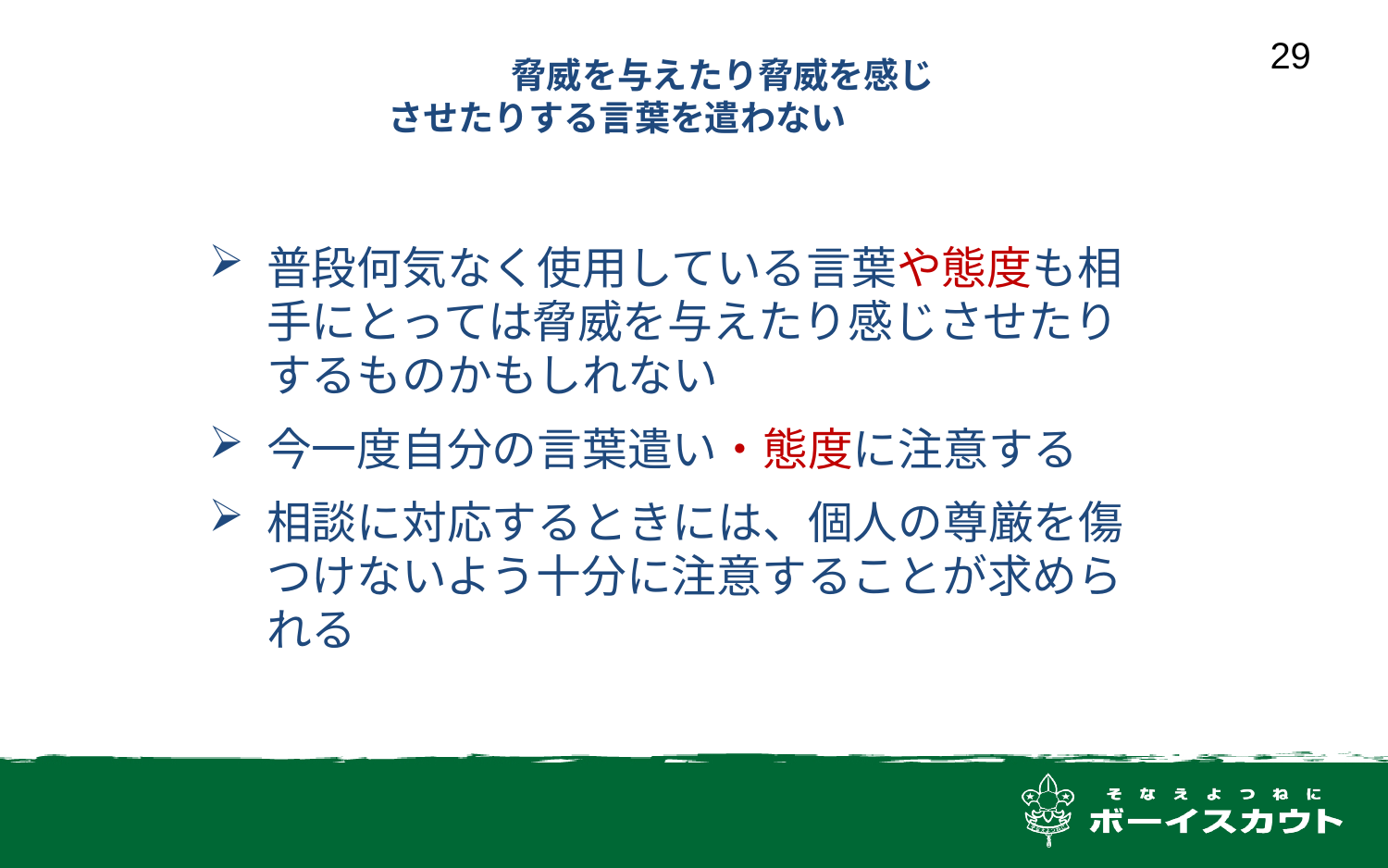

29
脅威を与えたり脅威を感じ
させたりする言葉を遣わない
普段何気なく使用している言葉や態度も相手にとっては脅威を与えたり感じさせたりするものかもしれない
今一度自分の言葉遣い・態度に注意する
相談に対応するときには、個人の尊厳を傷つけないよう十分に注意することが求められる